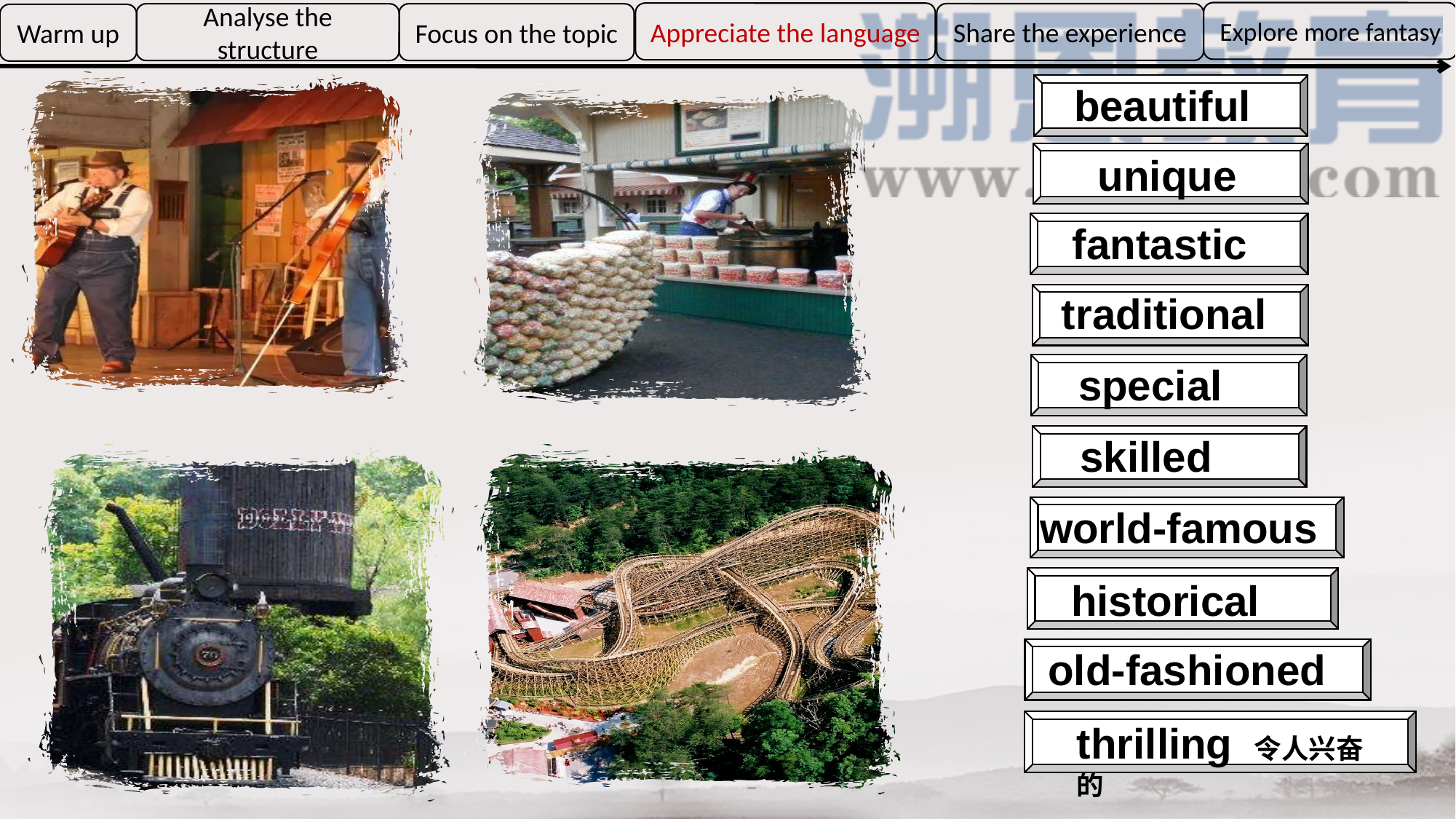

Explore more fantasy
Appreciate the language
Share the experience
Analyse the structure
Focus on the topic
Warm up

beautiful

unique
fantastic

traditional

special

skilled

world-famous

historical
old-fashioned

thrilling 令人兴奋的